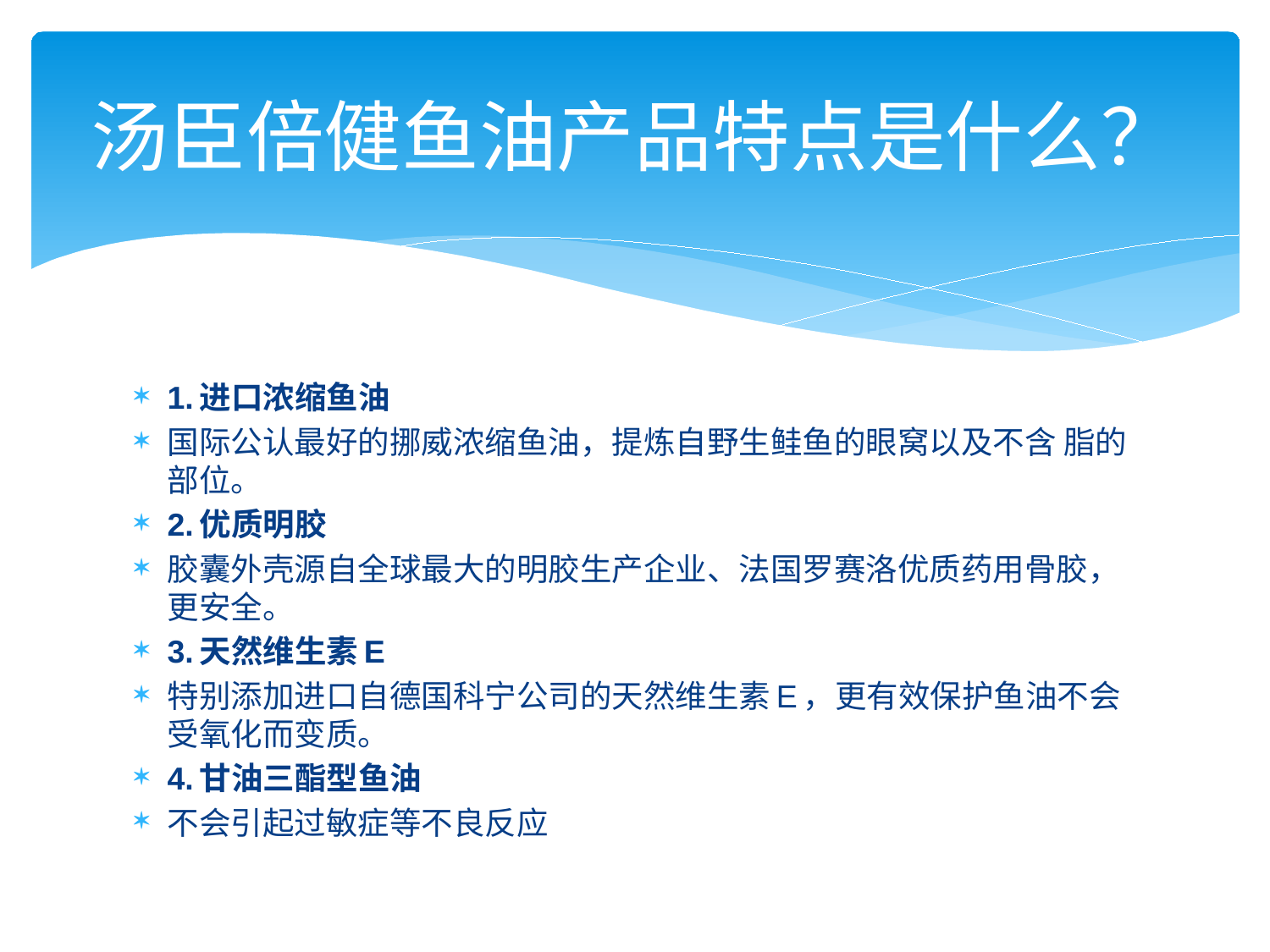

# 汤臣倍健鱼油产品特点是什么？
1.进口浓缩鱼油
国际公认最好的挪威浓缩鱼油，提炼自野生鲑鱼的眼窝以及不含 脂的部位。
2.优质明胶
胶囊外壳源自全球最大的明胶生产企业、法国罗赛洛优质药用骨胶， 更安全。
3.天然维生素E
特别添加进口自德国科宁公司的天然维生素E，更有效保护鱼油不会受氧化而变质。
4.甘油三酯型鱼油
不会引起过敏症等不良反应